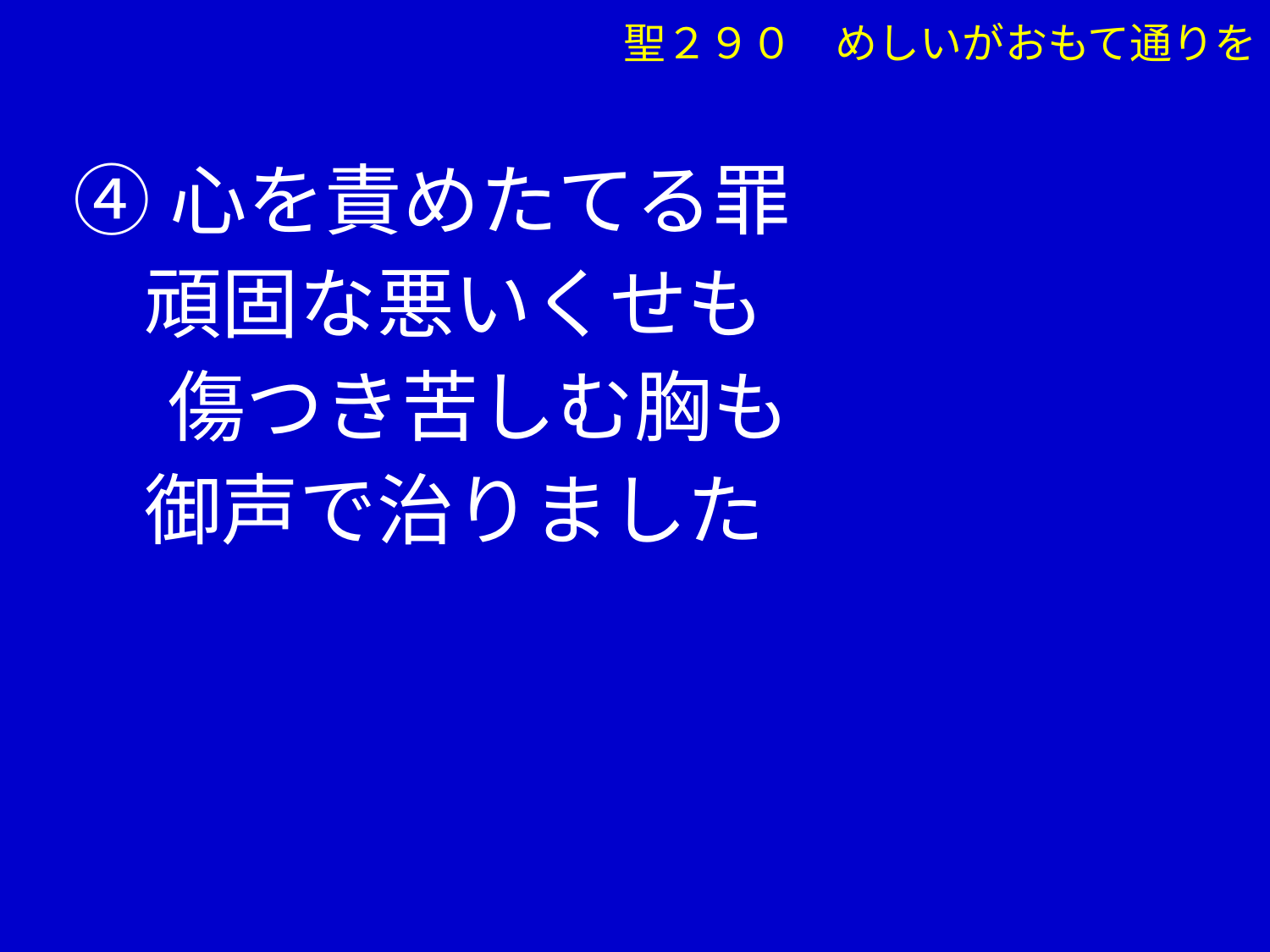

聖２９０　めしいがおもて通りを
④心を責めたてる罪
   頑固な悪いくせも
　 傷つき苦しむ胸も
   御声で治りました